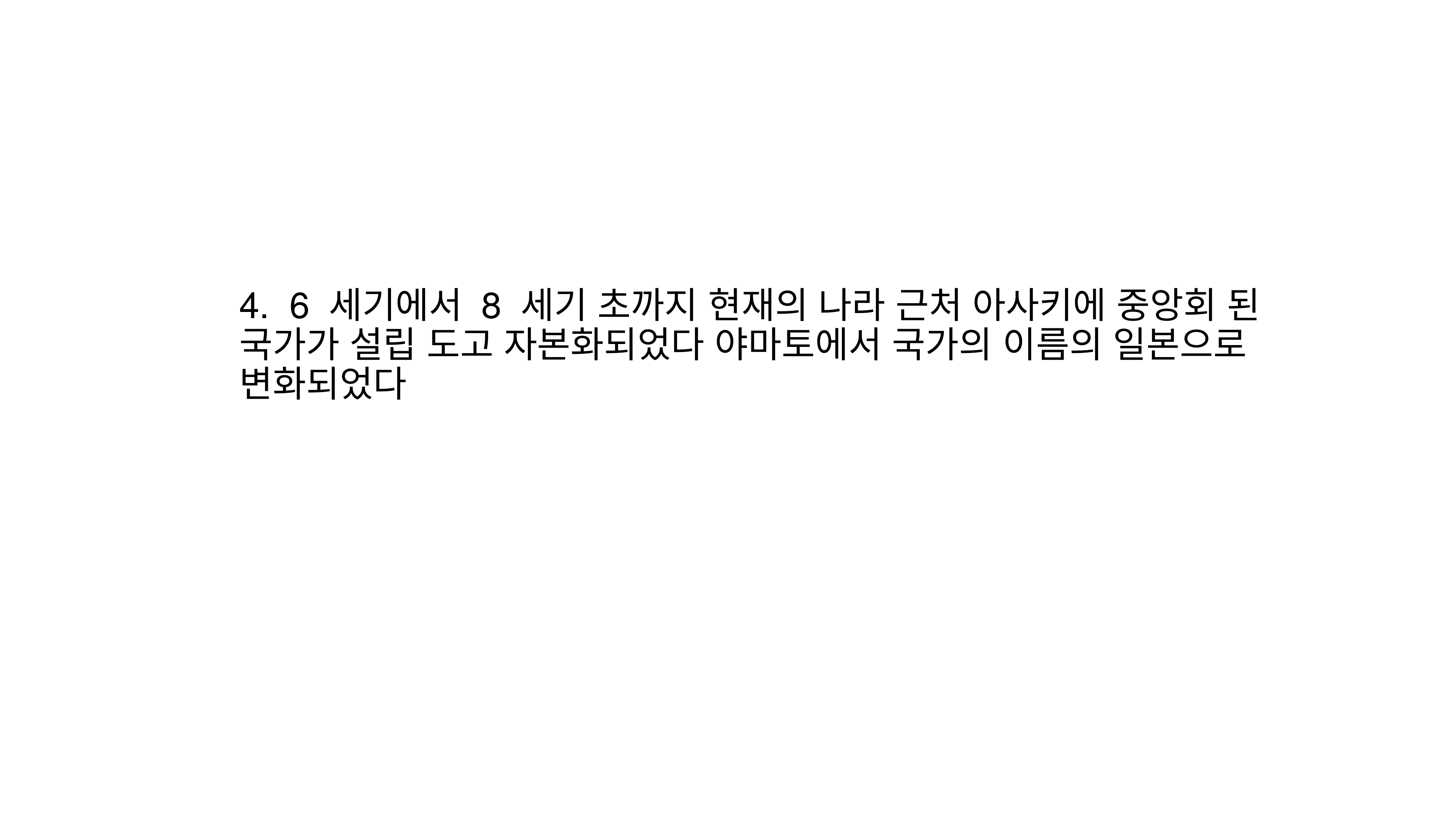

4.  6 세기에서 8 세기 초까지 현재의 나라 근처 아사키에 중앙회 된 국가가 설립 도고 자본화되었다 야마토에서 국가의 이름의 일본으로 변화되었다